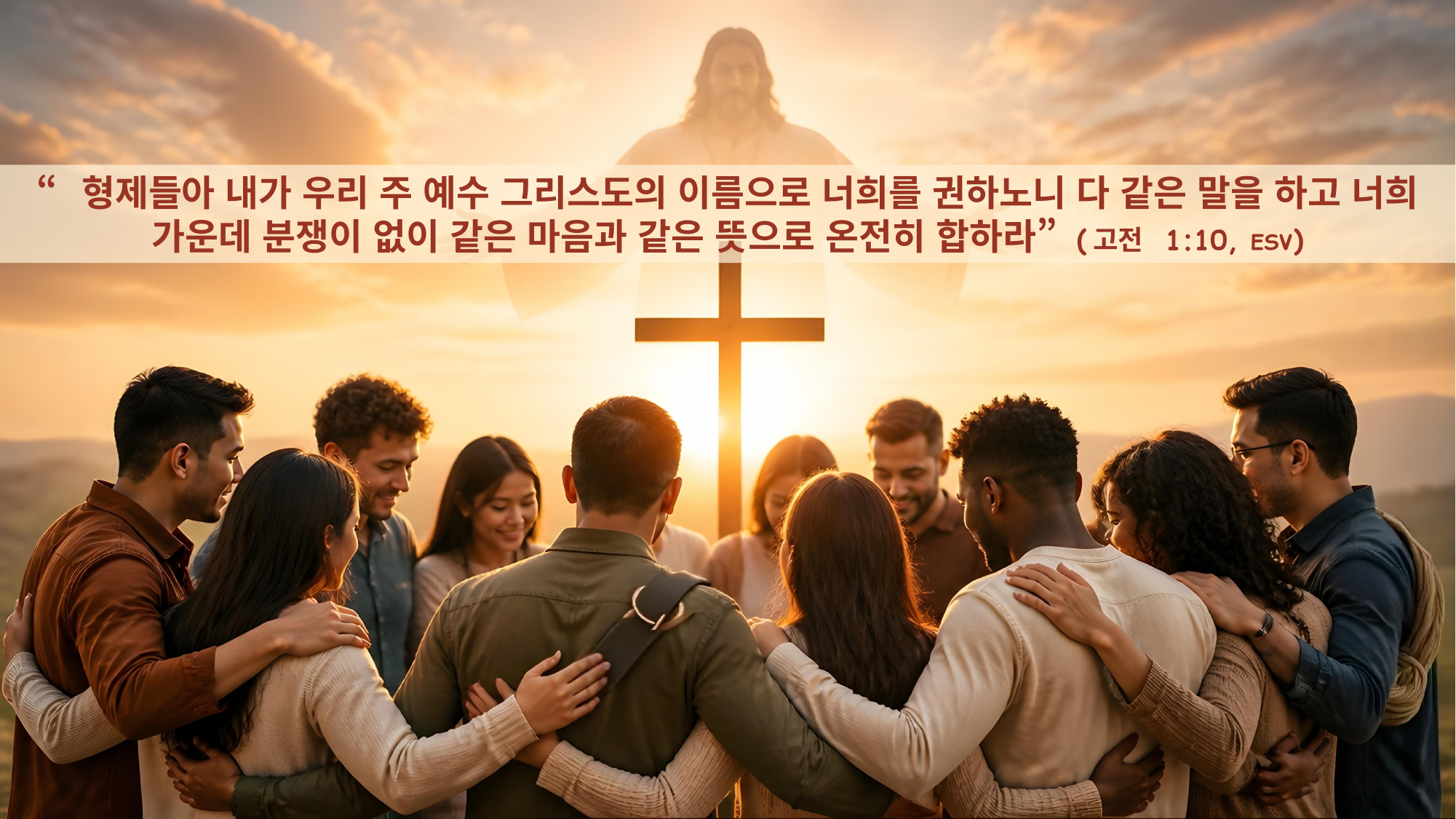

“형제들아 내가 우리 주 예수 그리스도의 이름으로 너희를 권하노니 다 같은 말을 하고 너희 가운데 분쟁이 없이 같은 마음과 같은 뜻으로 온전히 합하라” (고전  1:10, ESV)